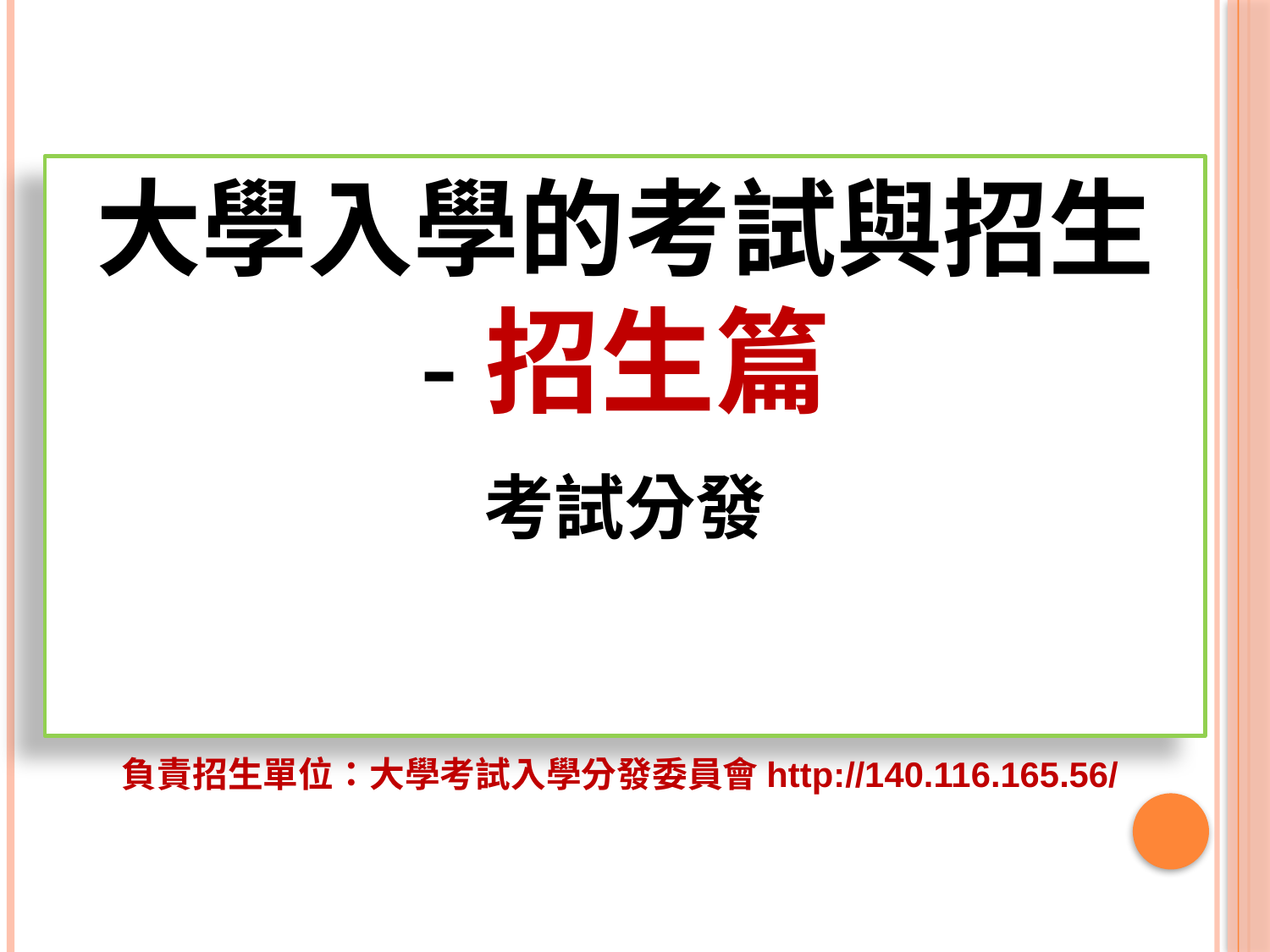

大學入學的考試與招生
-招生篇
考試分發

負責招生單位：大學考試入學分發委員會http://140.116.165.56/